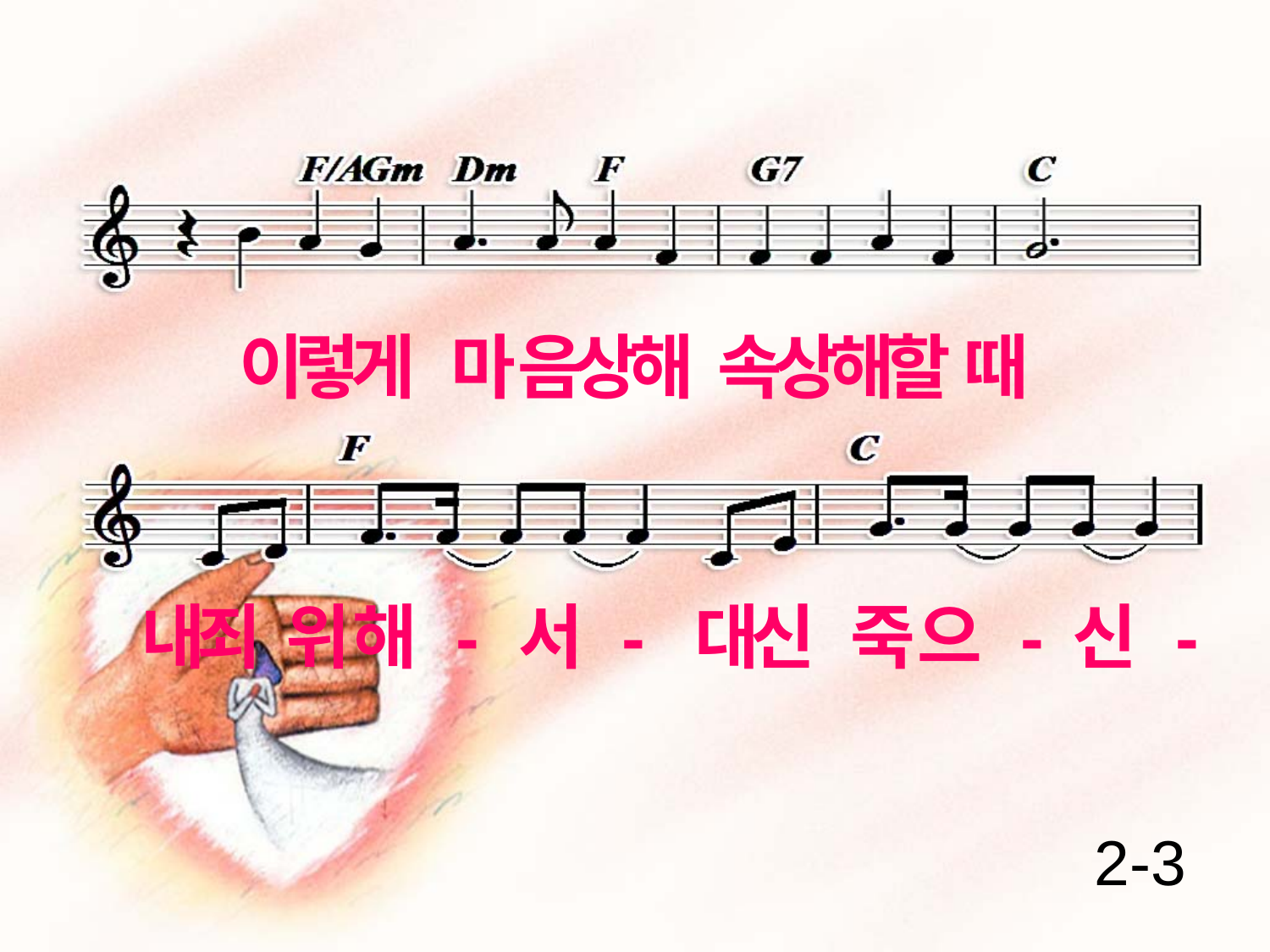

이렇게    마 음상해   속상해할  때
내죄   위 해  -  서  -   대신    죽 으  - 신  -
2-3